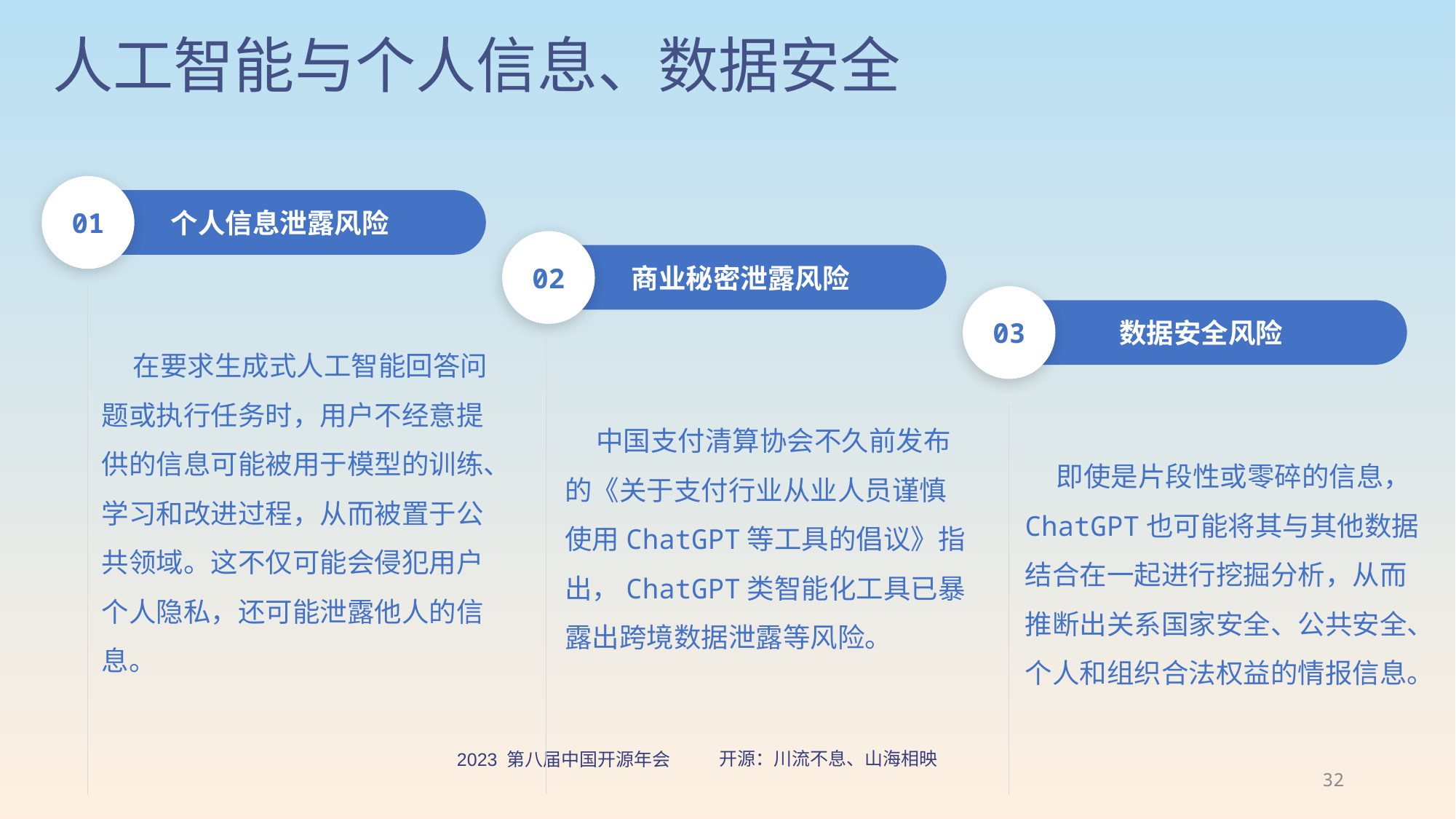

# 人工智能与个人信息、数据安全
01
个人信息泄露风险
02
商业秘密泄露风险
03
数据安全风险
    在要求生成式人工智能回答问题或执行任务时，用户不经意提供的信息可能被用于模型的训练、学习和改进过程，从而被置于公共领域。这不仅可能会侵犯用户个人隐私，还可能泄露他人的信息。
    中国支付清算协会不久前发布的《关于支付行业从业人员谨慎使用ChatGPT等工具的倡议》指出，ChatGPT类智能化工具已暴露出跨境数据泄露等风险。
    即使是片段性或零碎的信息，ChatGPT也可能将其与其他数据结合在一起进行挖掘分析，从而推断出关系国家安全、公共安全、个人和组织合法权益的情报信息。
32